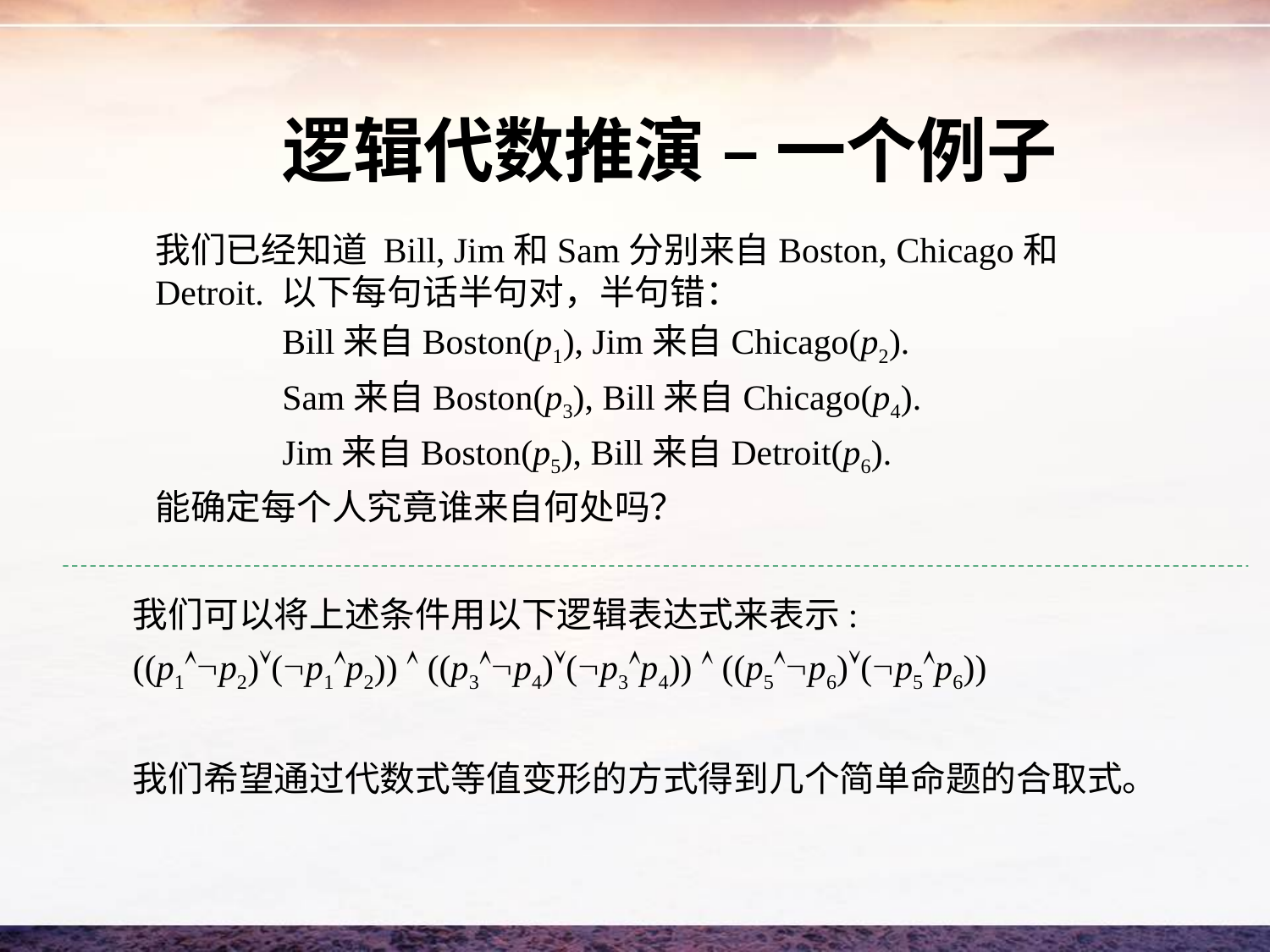

逻辑代数推演 – 一个例子
我们已经知道 Bill, Jim和Sam分别来自Boston, Chicago和 Detroit. 以下每句话半句对，半句错：
	Bill来自Boston(p1), Jim来自Chicago(p2).
	Sam来自Boston(p3), Bill来自Chicago(p4).
	Jim来自Boston(p5), Bill来自Detroit(p6).
能确定每个人究竟谁来自何处吗？

我们可以将上述条件用以下逻辑表达式来表示:
((p1∧¬p2)∨(¬p1∧p2)) ∧ ((p3∧¬p4)∨(¬p3∧p4)) ∧ ((p5∧¬p6)∨(¬p5∧p6))

我们希望通过代数式等值变形的方式得到几个简单命题的合取式。